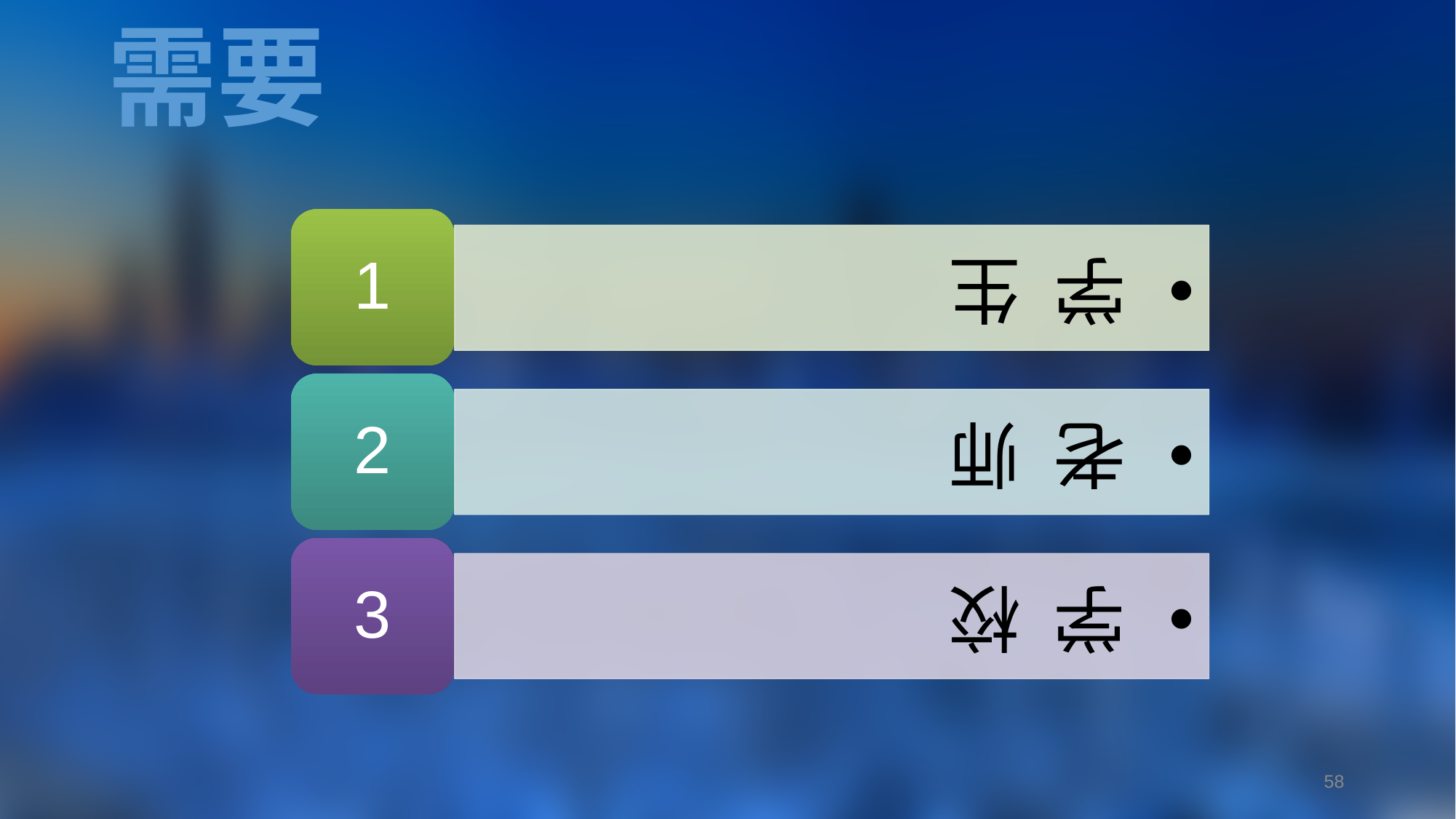

需要

1

 学  生

 老  师

 学  校

2

3
58